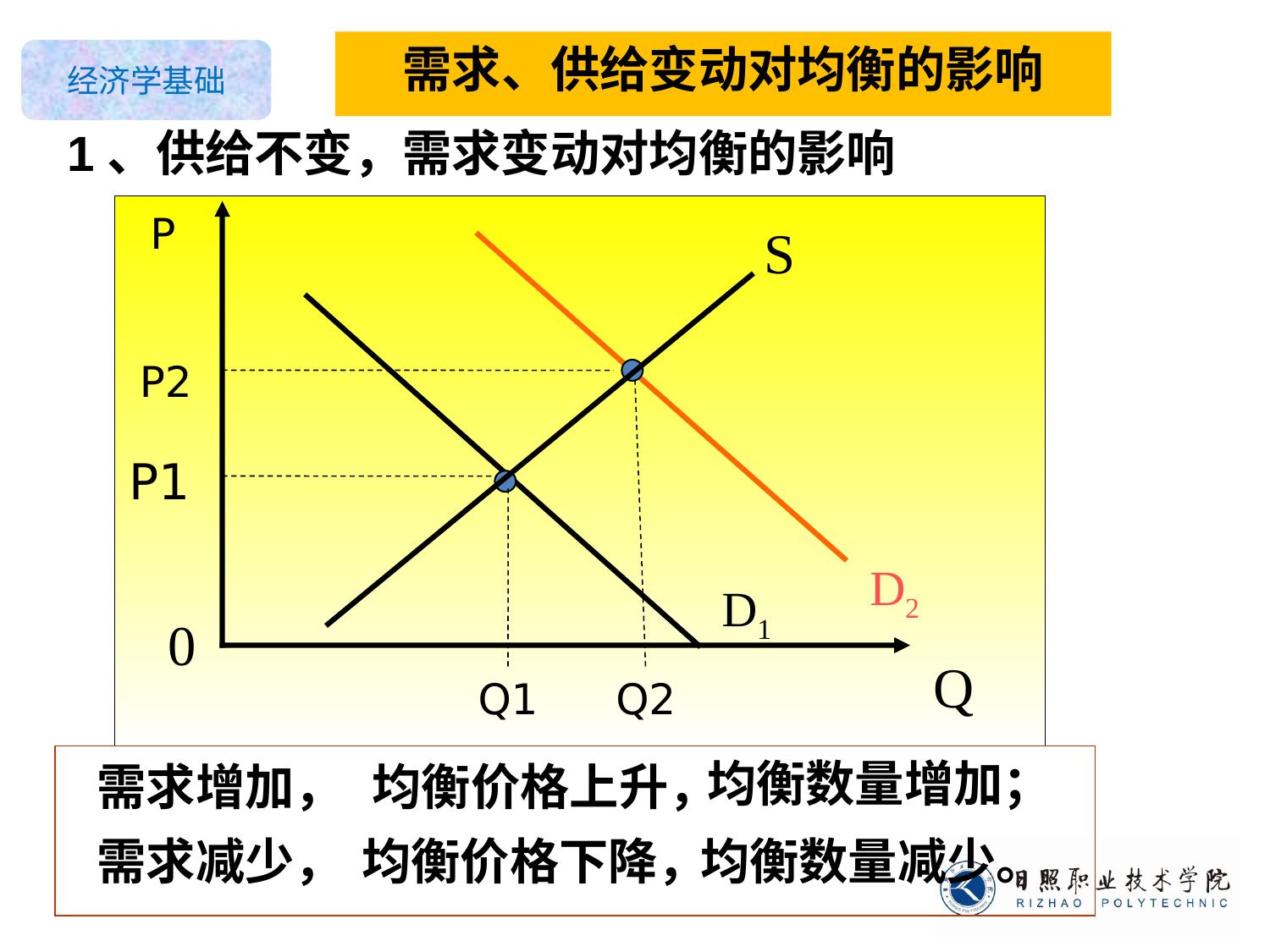

需求、供给变动对均衡的影响
1、供给不变，需求变动对均衡的影响

P

  0
Q
S

D1
P2

P1

D2
Q1
Q2

均衡数量增加；
需求增加，
均衡价格上升，
需求减少，
均衡价格下降，
均衡数量减少。